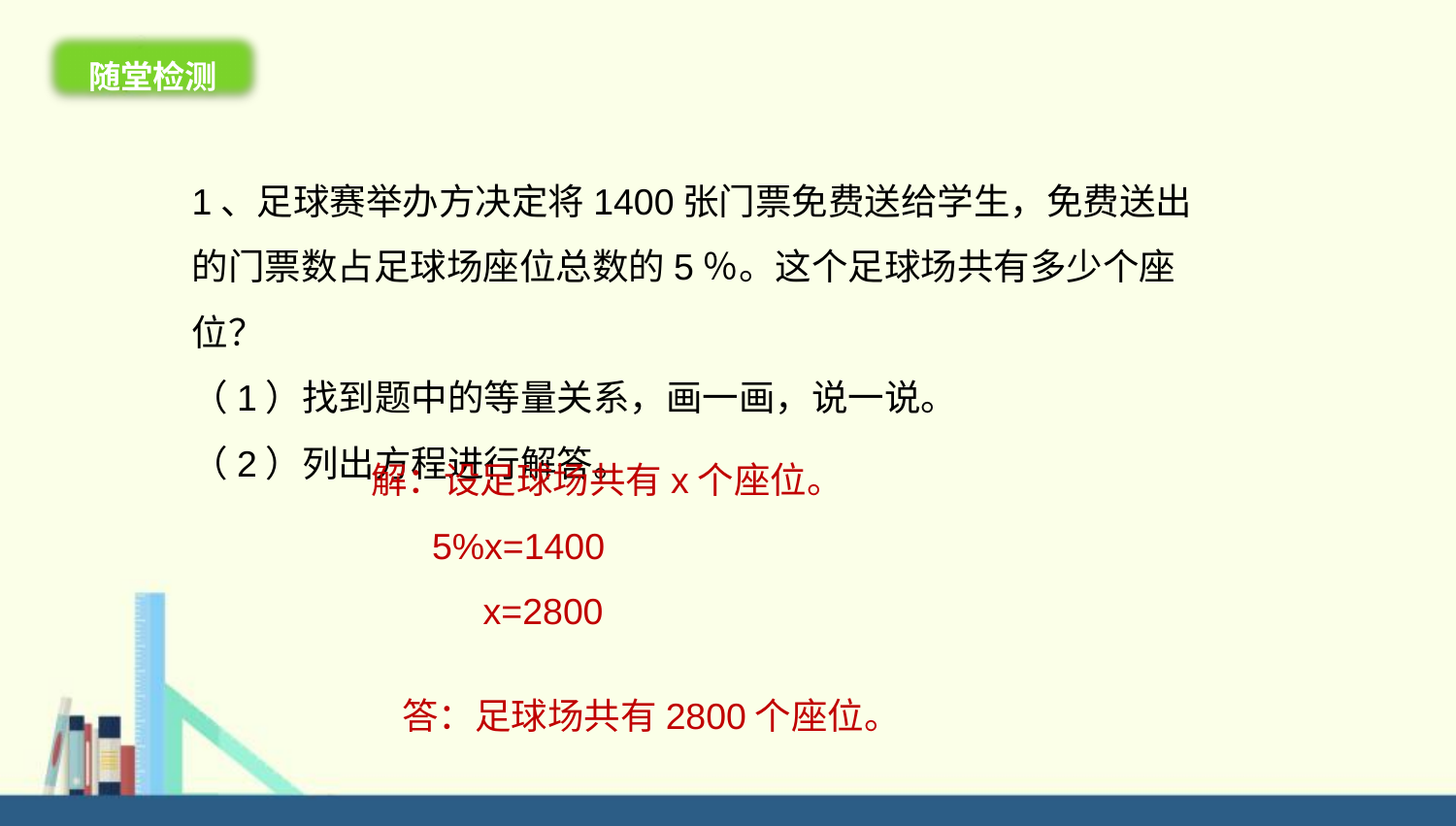

随堂检测
1、足球赛举办方决定将1400张门票免费送给学生，免费送出的门票数占足球场座位总数的5％。这个足球场共有多少个座位？
（1）找到题中的等量关系，画一画，说一说。
（2）列出方程进行解答。
解：设足球场共有x个座位。
      5%x=1400
           x=2800
答：足球场共有2800个座位。